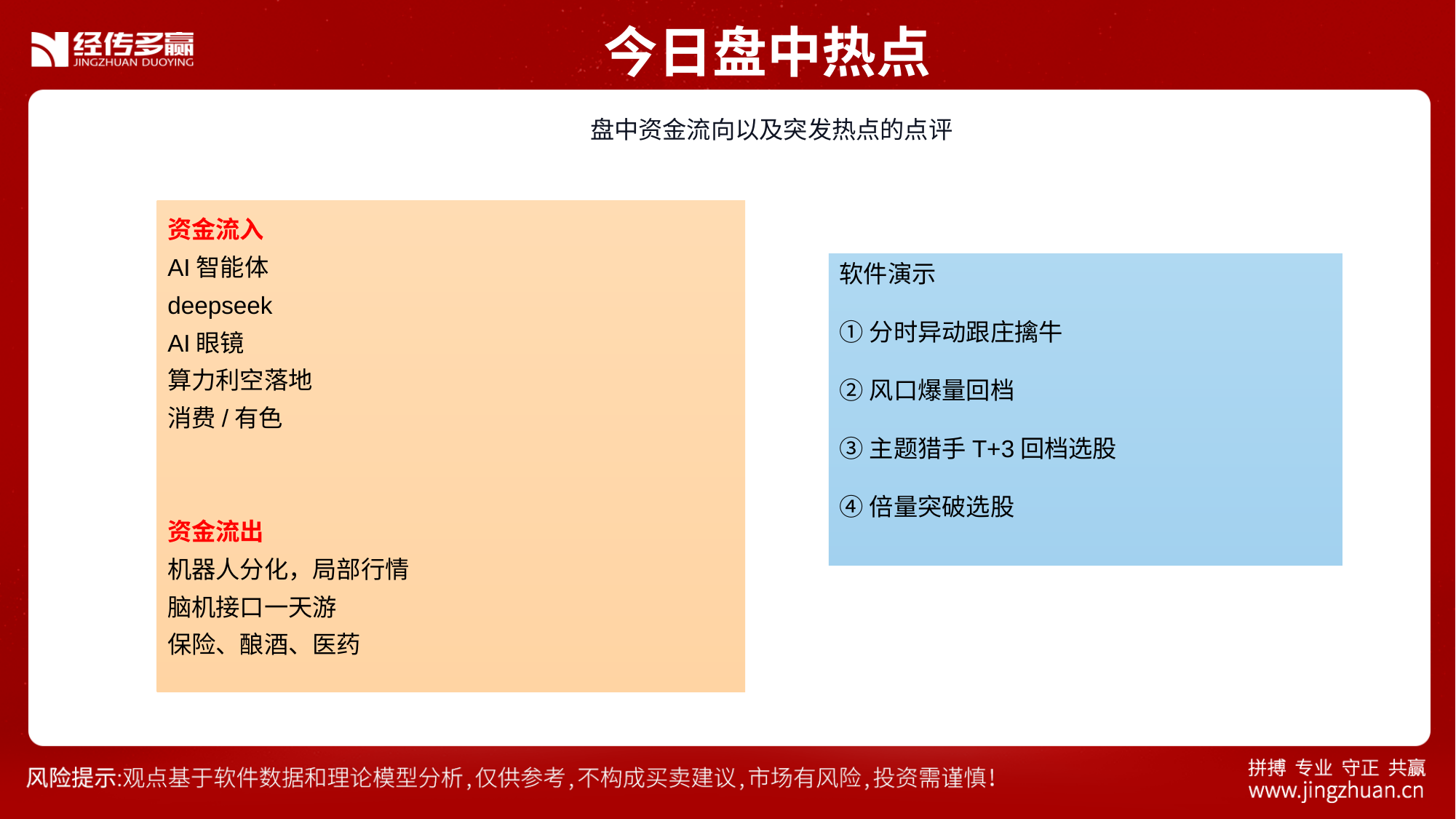

今日盘中热点
          盘中资金流向以及突发热点的点评
资金流入
AI智能体
deepseek
AI眼镜
算力利空落地
消费/有色

资金流出
机器人分化，局部行情
脑机接口一天游
保险、酿酒、医药

软件演示

①分时异动跟庄擒牛

②风口爆量回档

③主题猎手T+3回档选股

④倍量突破选股